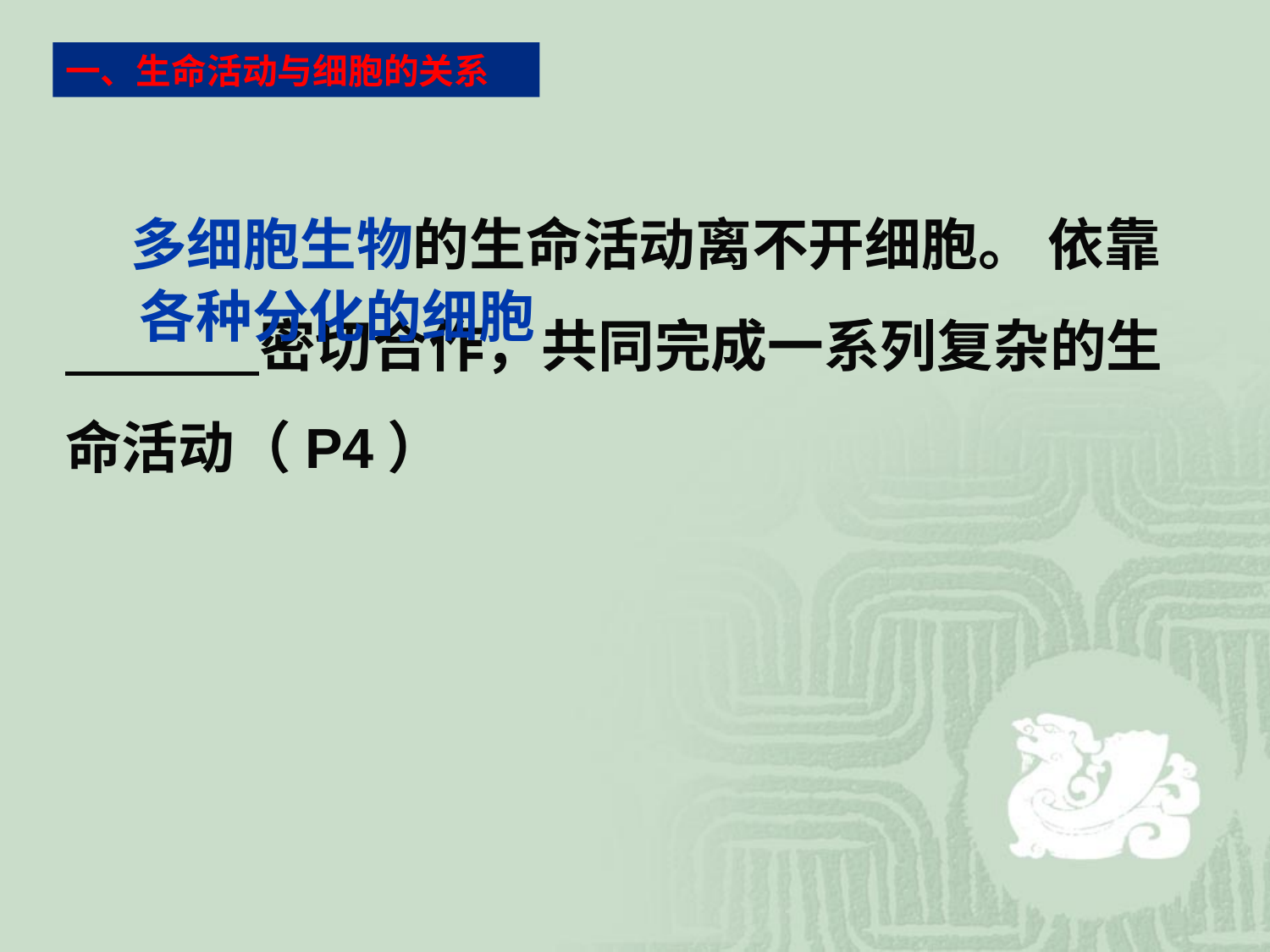

一、生命活动与细胞的关系
    多细胞生物的生命活动离不开细胞。 依靠                密切合作，共同完成一系列复杂的生命活动（P4）
各种分化的细胞